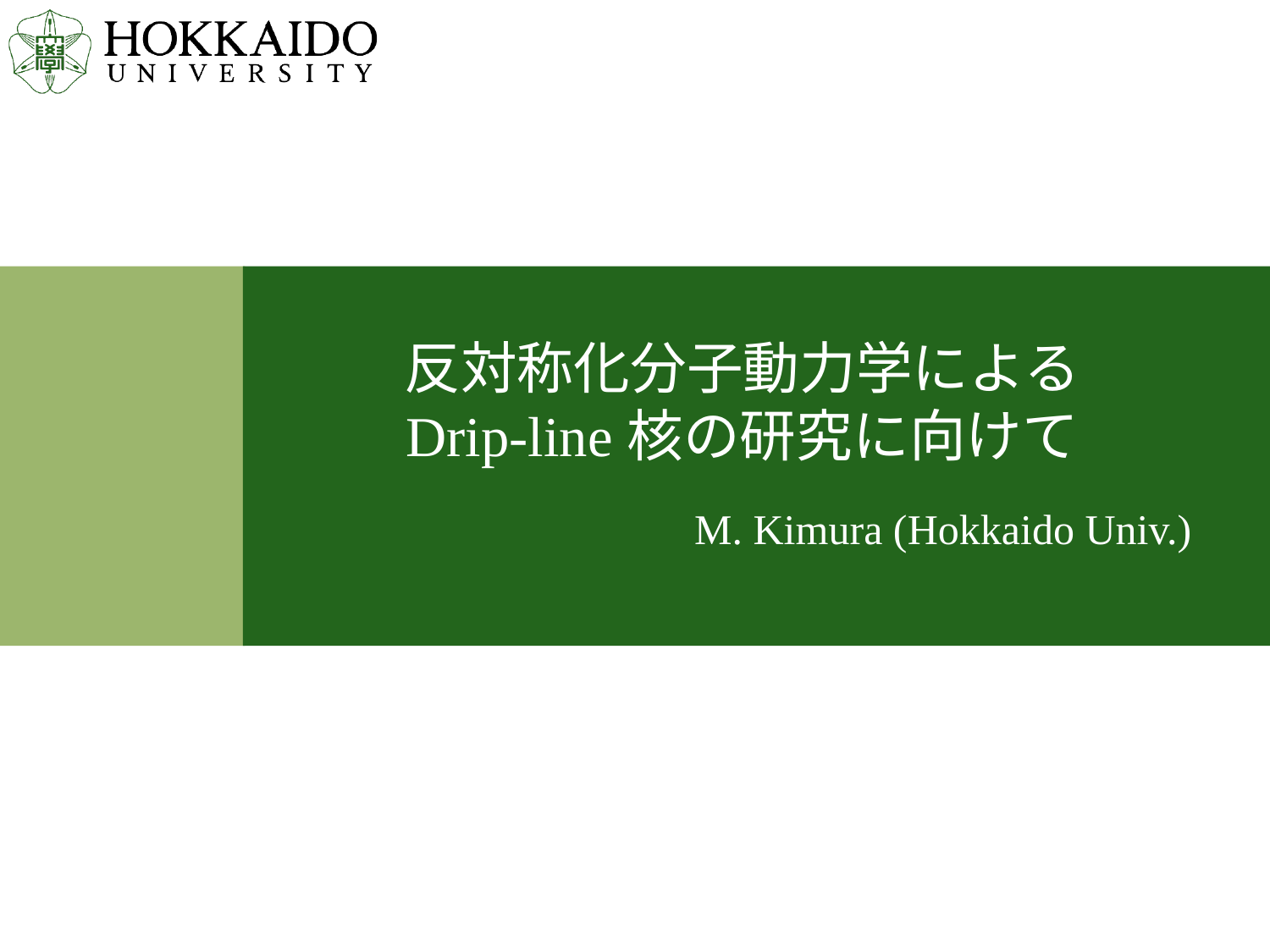

# 反対称化分子動力学による Drip-line核の研究に向けて
M. Kimura (Hokkaido Univ.)